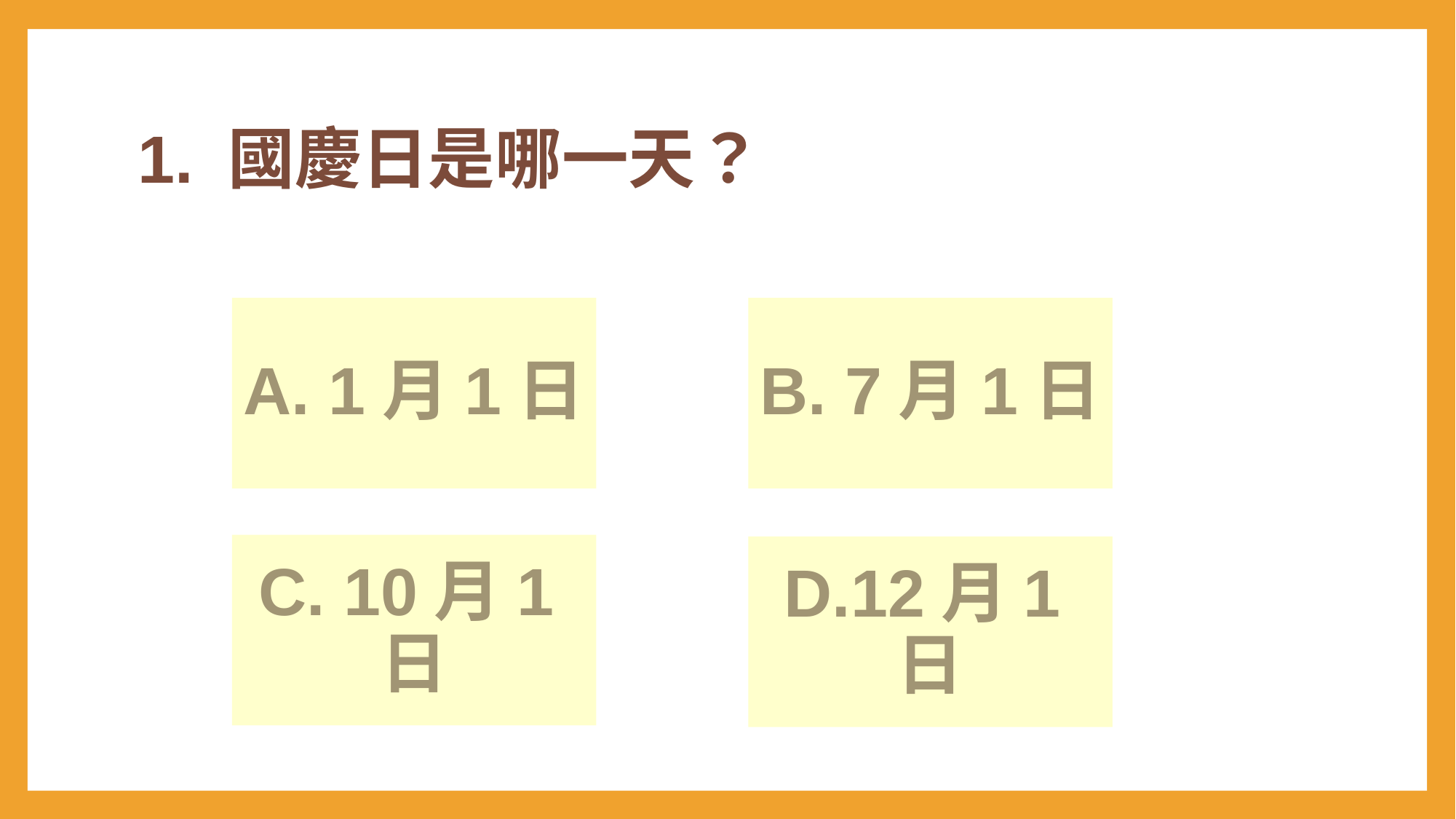

# 1. 國慶日是哪一天？
A. 1月1日
B. 7月1日
C. 10月1日
D.12月1日